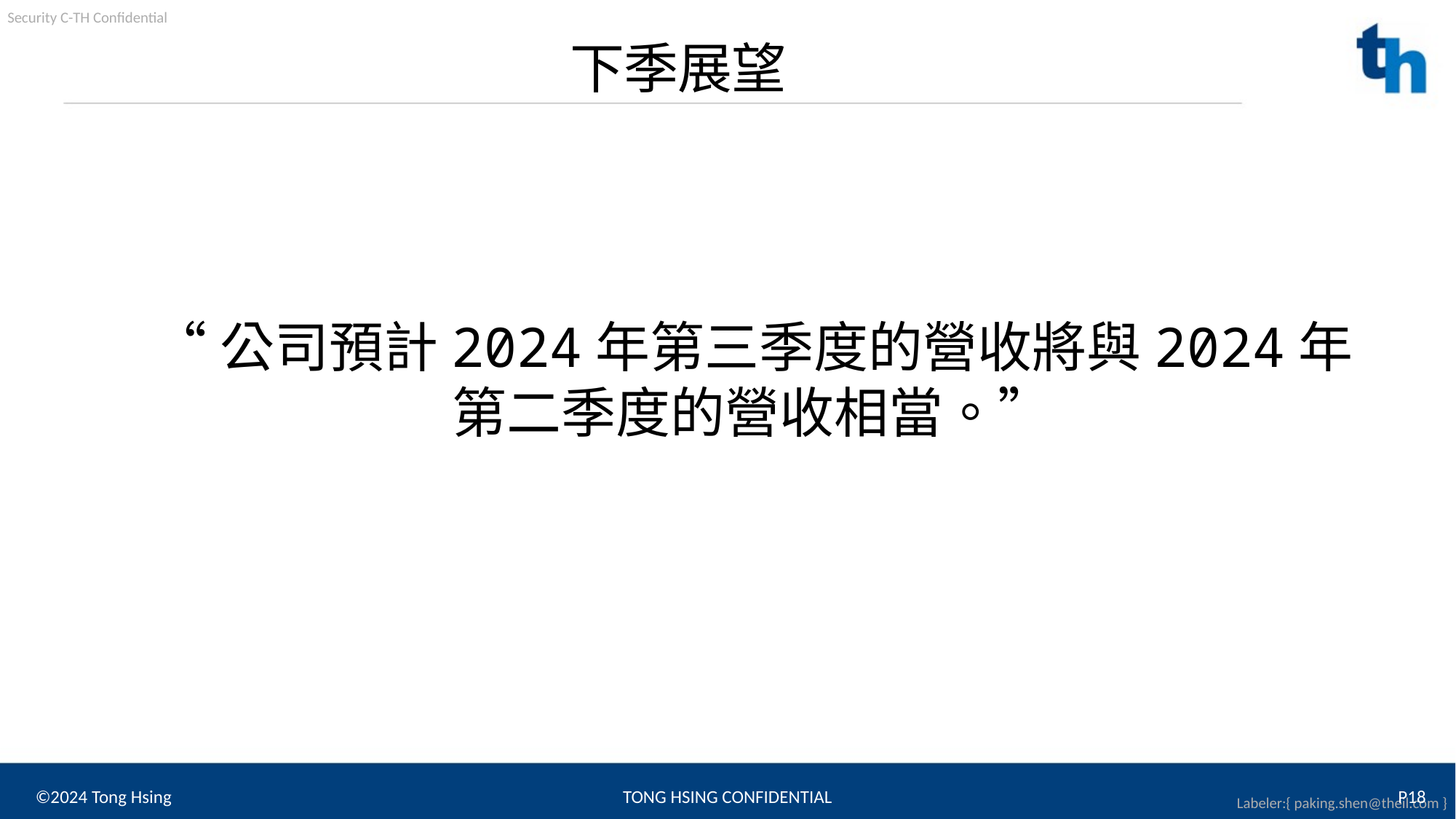

下季展望

“公司預計2024年第三季度的營收將與2024年第二季度的營收相當。”

©2024 Tong Hsing
TONG HSING CONFIDENTIAL
P18